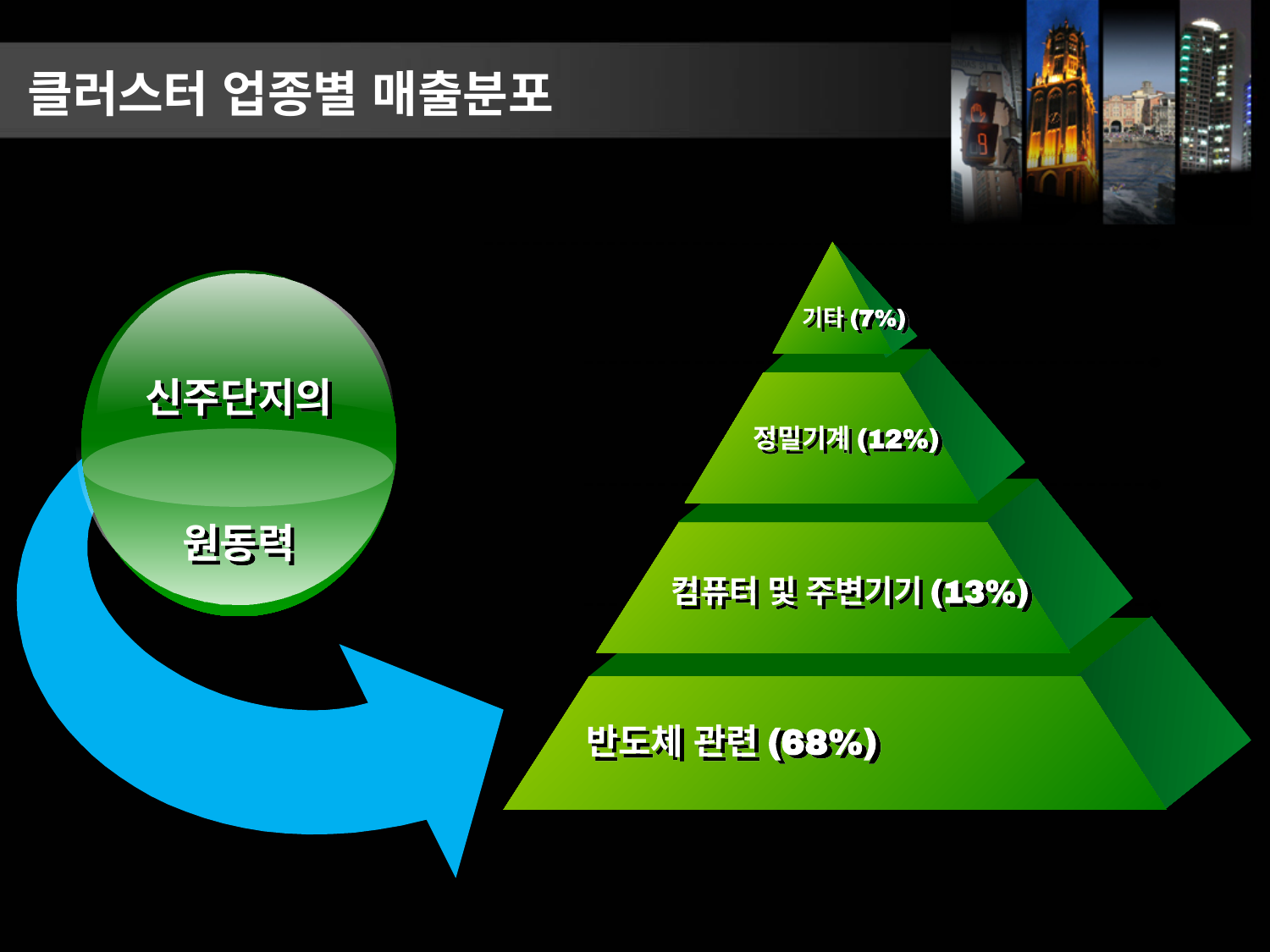

클러스터 업종별 매출분포

기타(7%)

신주단지의
원동력

정밀기계(12%)

컴퓨터 및 주변기기(13%)

반도체 관련(68%)